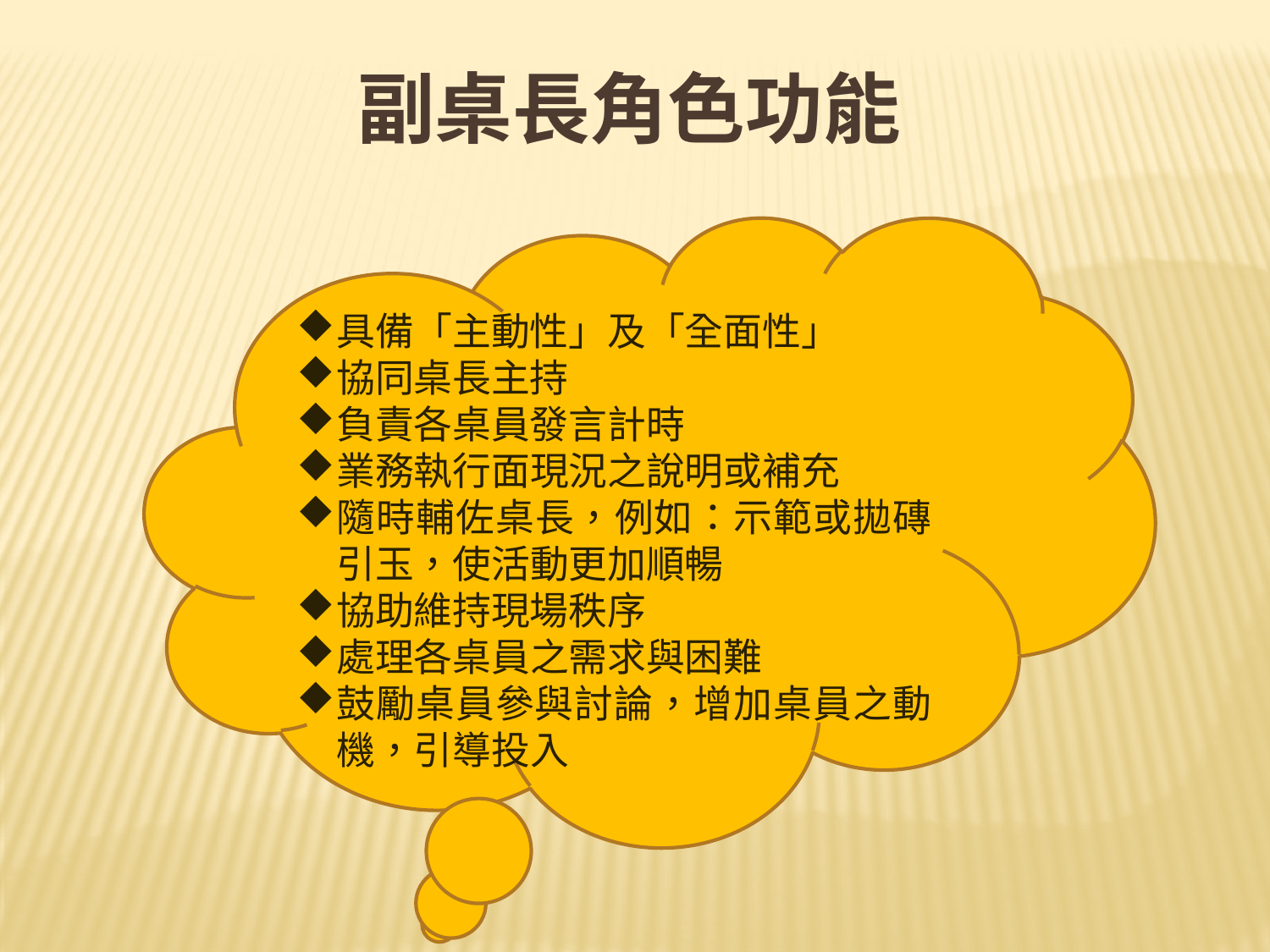

# 副桌長角色功能

具備「主動性」及「全面性」
協同桌長主持
負責各桌員發言計時
業務執行面現況之說明或補充
隨時輔佐桌長，例如：示範或拋磚引玉，使活動更加順暢
協助維持現場秩序
處理各桌員之需求與困難
鼓勵桌員參與討論，增加桌員之動機，引導投入